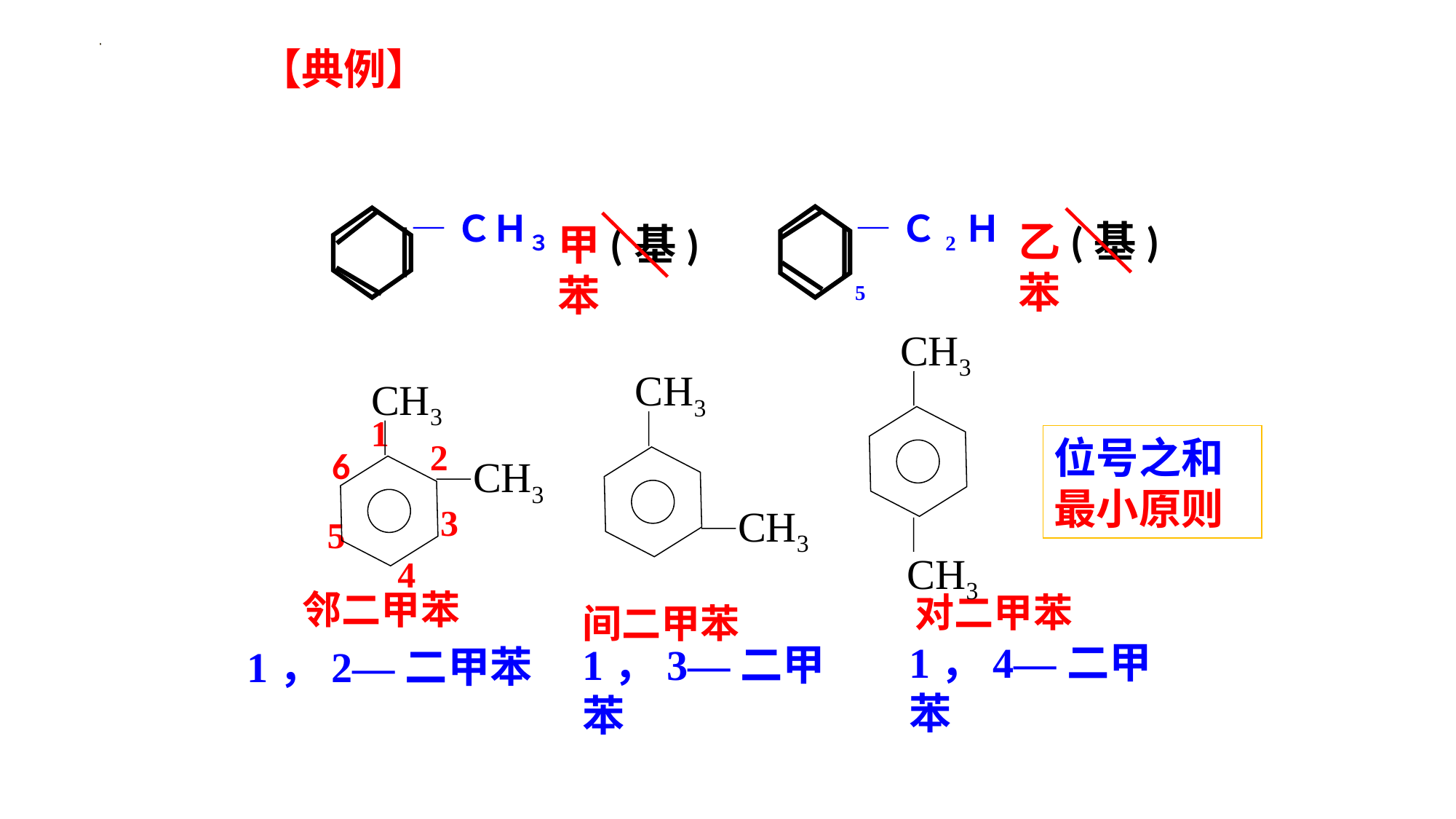

【典例】
—Ｃ2Ｈ5

—ＣＨ３

乙(基)苯
甲(基)苯

CH3

CH3
CH3

CH3

CH3

CH3

1
2
6
3
5
4
位号之和最小原则
邻二甲苯
对二甲苯
间二甲苯
1，4—二甲苯
1，3—二甲苯
1，2—二甲苯